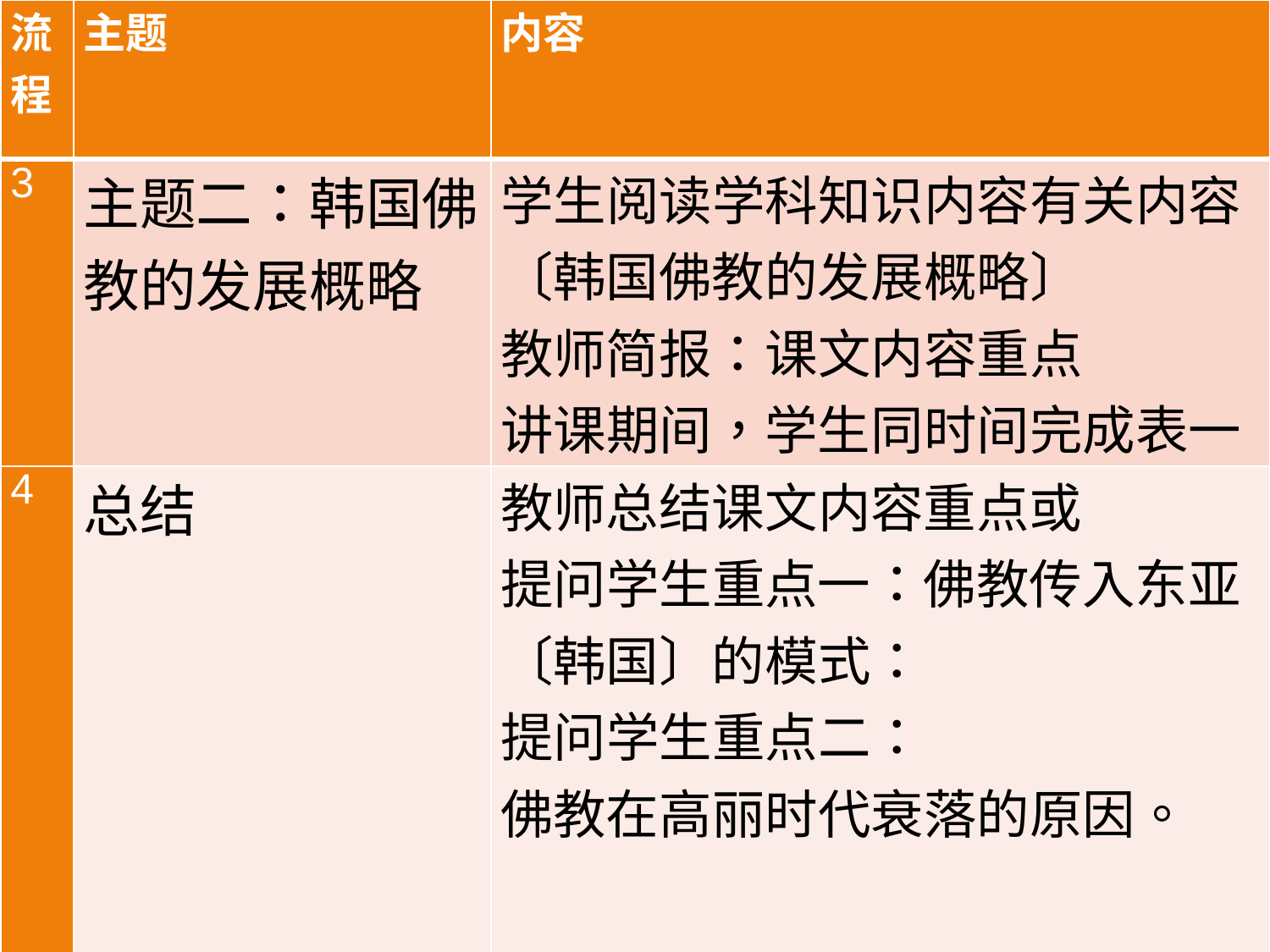

| 流程 | 主题 | 内容 |
| --- | --- | --- |
| 3 | 主题二：韩国佛教的发展概略 | 学生阅读学科知识内容有关内容〔韩国佛教的发展概略〕 教师简报：课文内容重点 讲课期间，学生同时间完成表一 |
| 4 | 总结 | 教师总结课文内容重点或 提问学生重点一：佛教传入东亚〔韩国〕的模式： 提问学生重点二： 佛教在高丽时代衰落的原因。 |
#